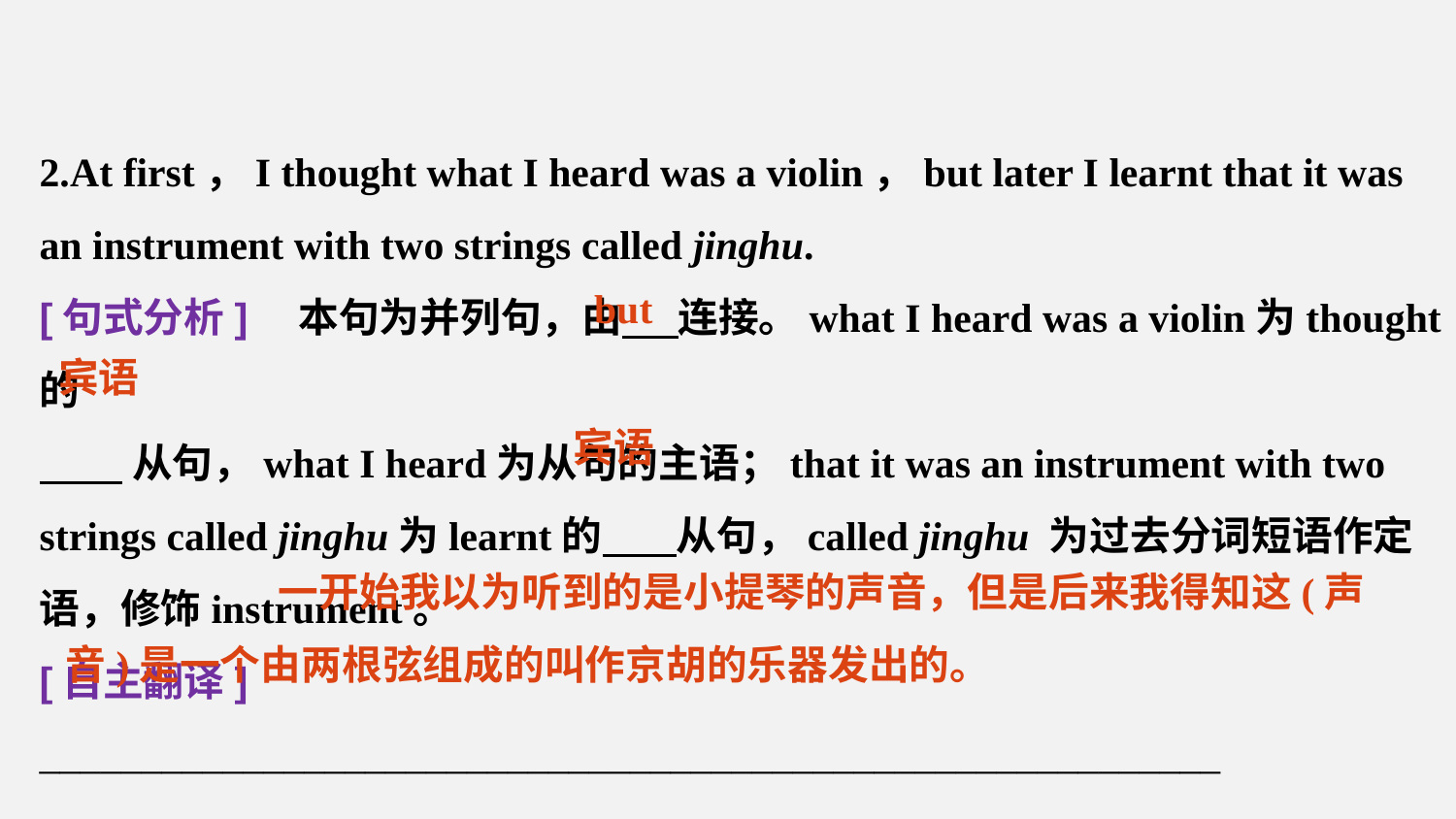

2.At first，I thought what I heard was a violin，but later I learnt that it was an instrument with two strings called jinghu.
[句式分析]　本句为并列句，由      连接。what I heard was a violin为thought的
         从句，what I heard为从句的主语；that it was an instrument with two strings called jinghu为learnt的        从句，called jinghu 为过去分词短语作定语，修饰instrument。
[自主翻译]　__________________________________________________________
___________________________________________
but
宾语
宾语
                      一开始我以为听到的是小提琴的声音，但是后来我得知这(声音)是一个由两根弦组成的叫作京胡的乐器发出的。